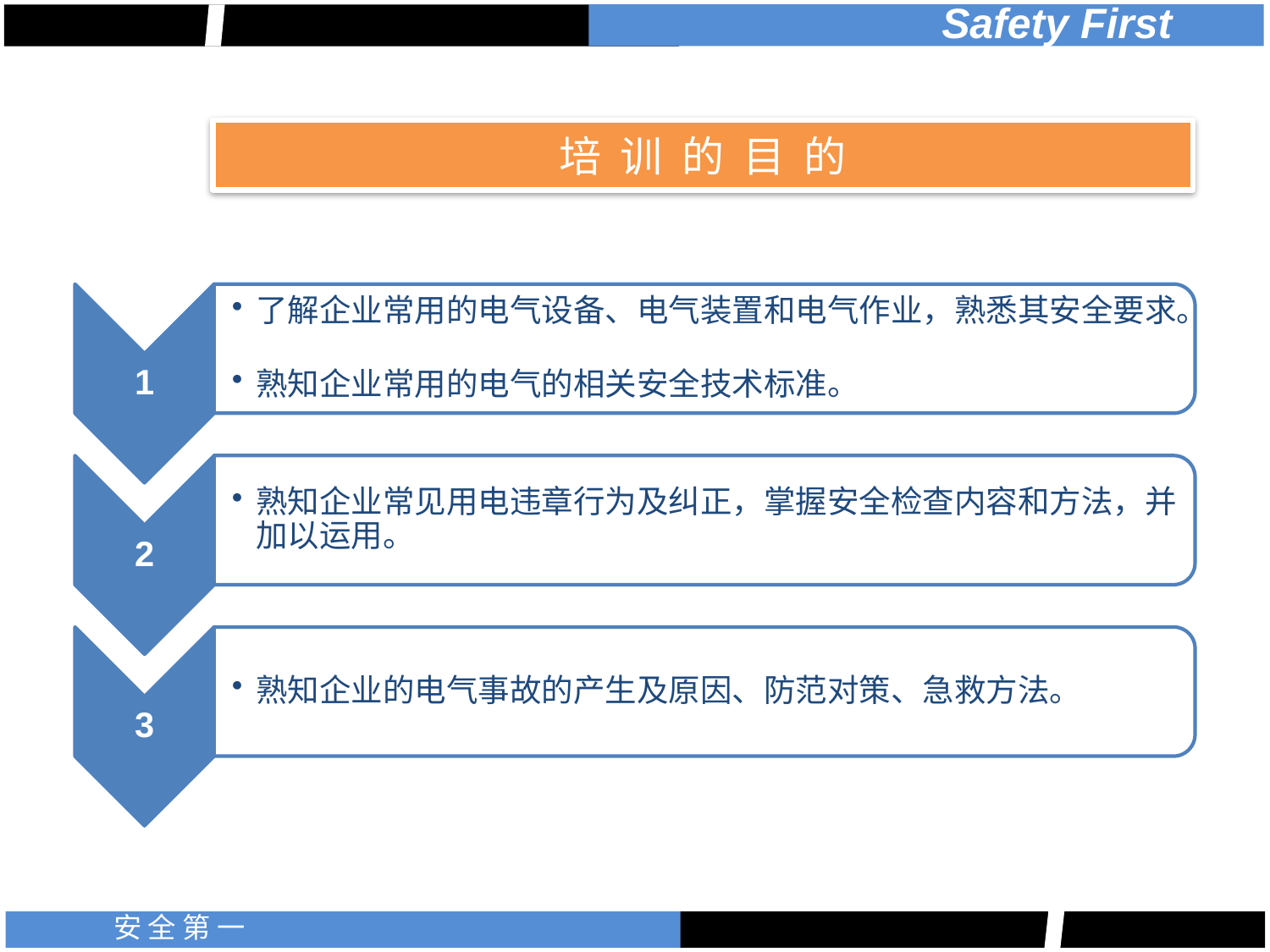

培  训  的  目  的
1
了解企业常用的电气设备、电气装置和电气作业，熟悉其安全要求。
熟知企业常用的电气的相关安全技术标准。
2
熟知企业常见用电违章行为及纠正，掌握安全检查内容和方法，并加以运用。
3
熟知企业的电气事故的产生及原因、防范对策、急救方法。